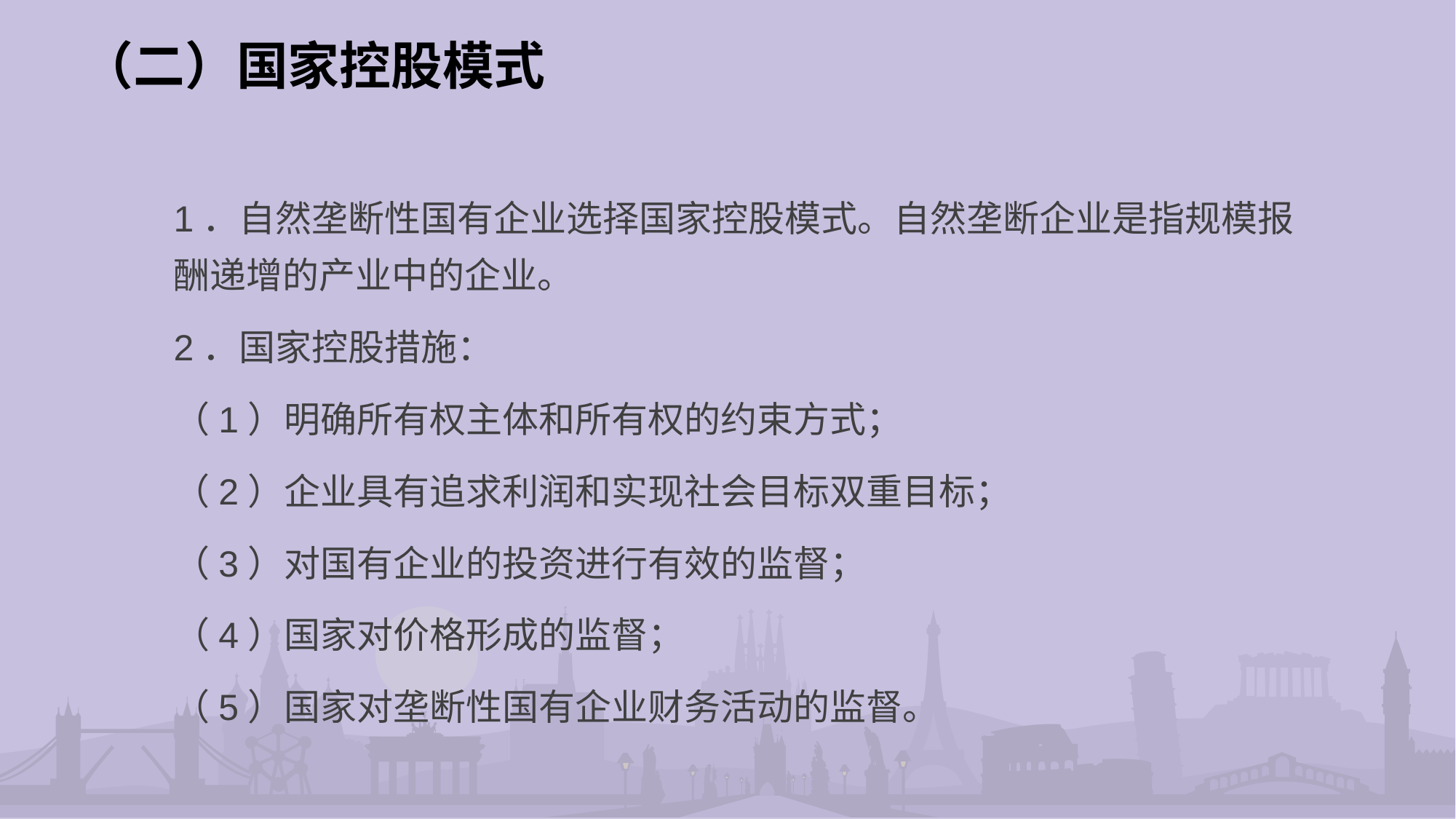

# （二）国家控股模式
1．自然垄断性国有企业选择国家控股模式。自然垄断企业是指规模报酬递增的产业中的企业。
2．国家控股措施：
（1）明确所有权主体和所有权的约束方式；
（2）企业具有追求利润和实现社会目标双重目标；
（3）对国有企业的投资进行有效的监督；
（4）国家对价格形成的监督；
（5）国家对垄断性国有企业财务活动的监督。